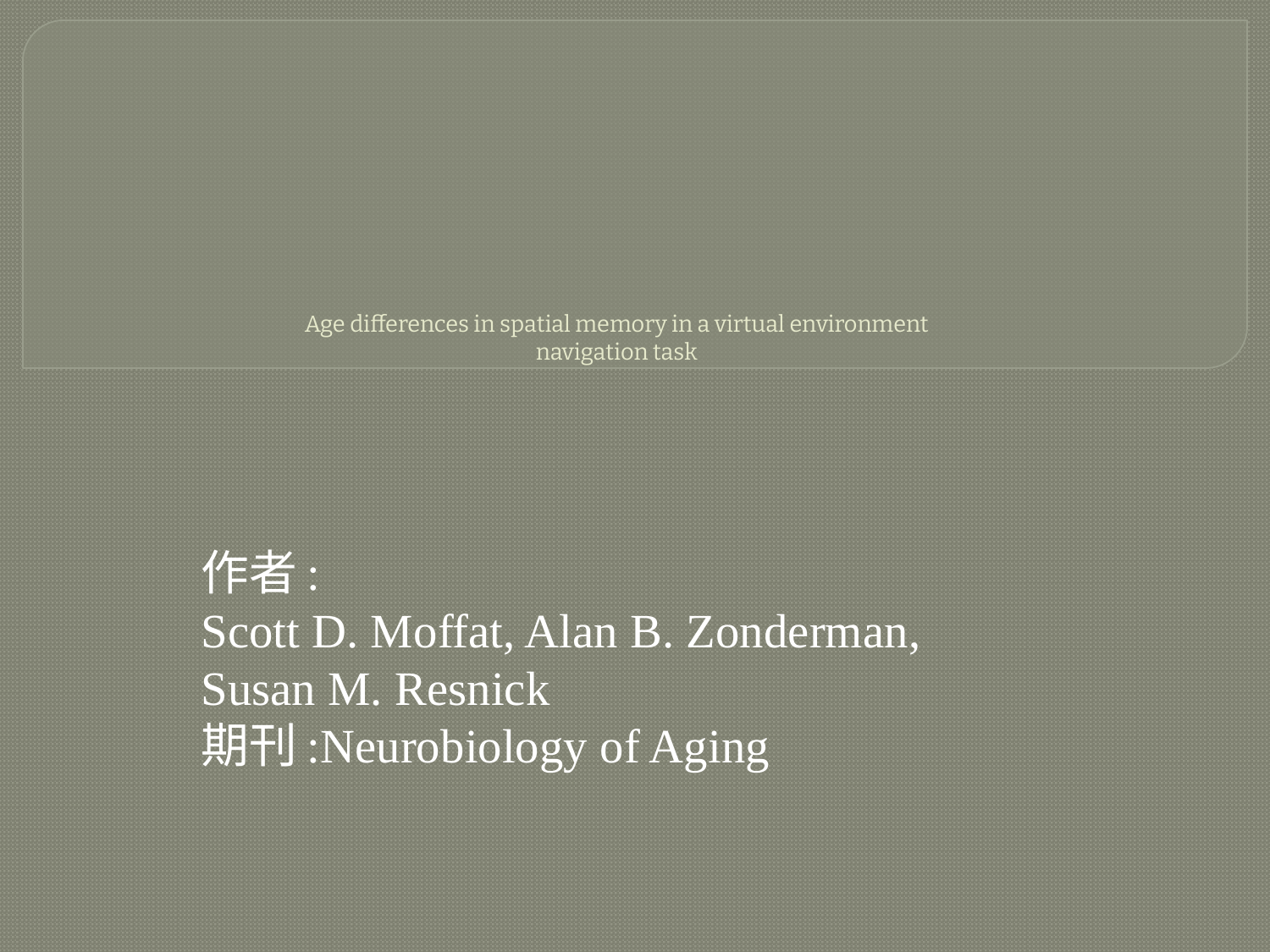

# Age differences in spatial memory in a virtual environment navigation task
作者:
Scott D. Moffat, Alan B. Zonderman,     Susan M. Resnick
期刊:Neurobiology of Aging